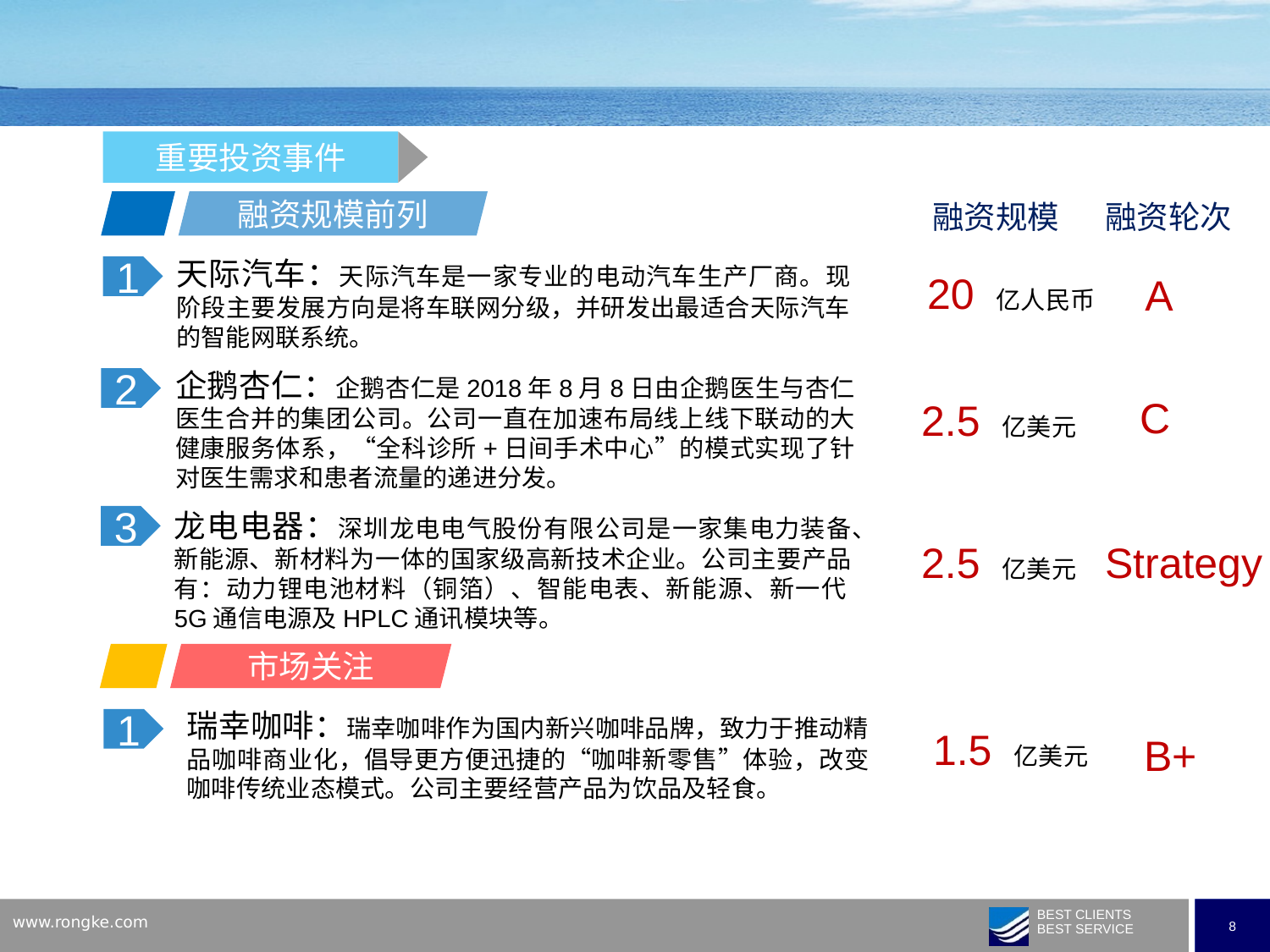

重要投资事件

融资规模前列
融资规模
融资轮次
天际汽车：天际汽车是一家专业的电动汽车生产厂商。现阶段主要发展方向是将车联网分级，并研发出最适合天际汽车的智能网联系统。
1
20 亿人民币
A
企鹅杏仁：企鹅杏仁是2018年8月8日由企鹅医生与杏仁医生合并的集团公司。公司一直在加速布局线上线下联动的大健康服务体系，“全科诊所+日间手术中心”的模式实现了针对医生需求和患者流量的递进分发。
2
C
2.5 亿美元
龙电电器：深圳龙电电气股份有限公司是一家集电力装备、新能源、新材料为一体的国家级高新技术企业。公司主要产品有：动力锂电池材料（铜箔）、智能电表、新能源、新一代5G通信电源及HPLC通讯模块等。
3
2.5 亿美元
Strategy

市场关注
瑞幸咖啡：瑞幸咖啡作为国内新兴咖啡品牌，致力于推动精品咖啡商业化，倡导更方便迅捷的“咖啡新零售”体验，改变咖啡传统业态模式。公司主要经营产品为饮品及轻食。
1
1.5 亿美元
B+